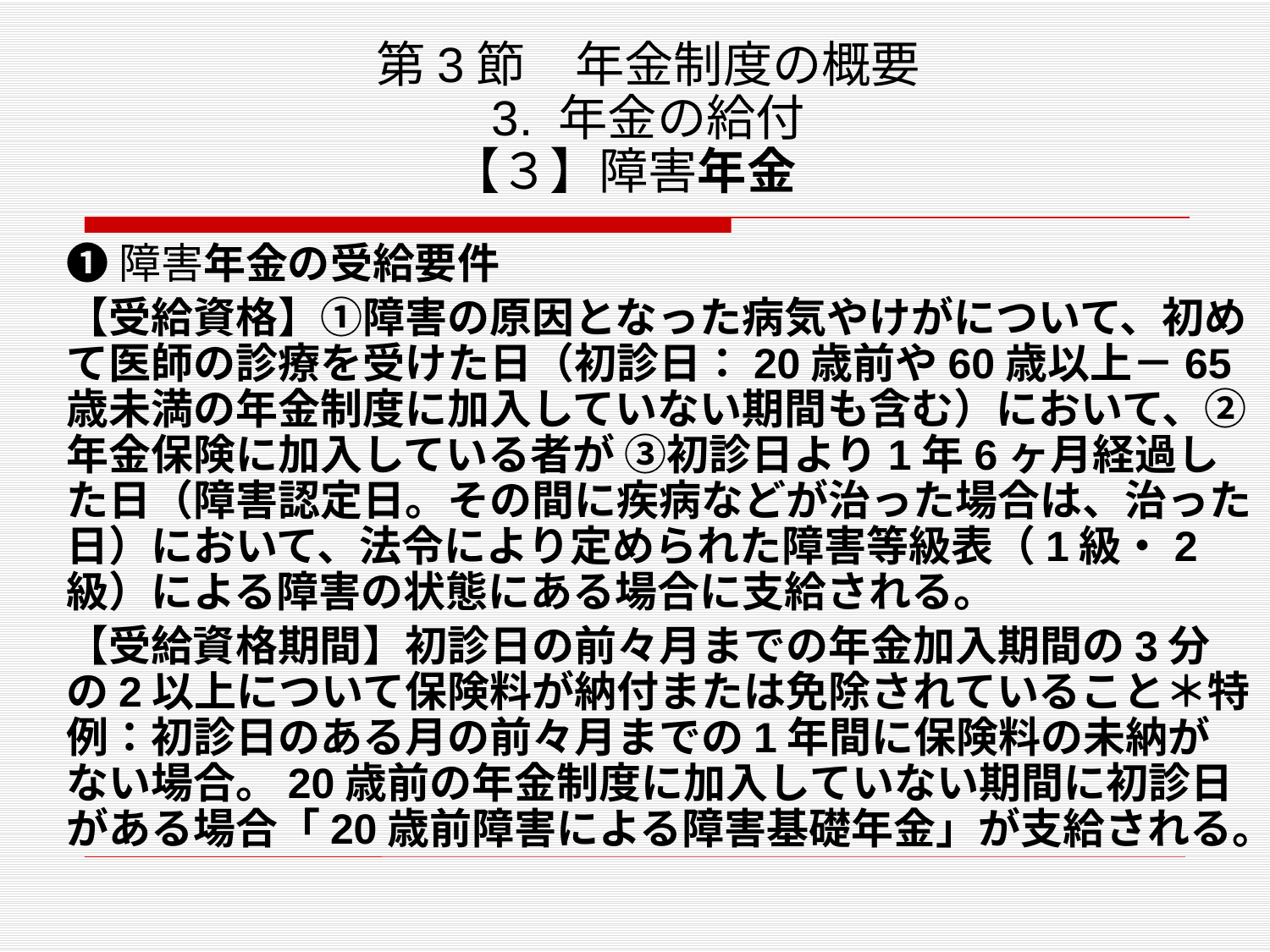

# 第3節　年金制度の概要 3. 年金の給付 【３】障害年金
❶障害年金の受給要件
【受給資格】①障害の原因となった病気やけがについて、初めて医師の診療を受けた日（初診日：20歳前や60歳以上－65歳未満の年金制度に加入していない期間も含む）において、②年金保険に加入している者が ③初診日より1年6ヶ月経過した日（障害認定日。その間に疾病などが治った場合は、治った日）において、法令により定められた障害等級表（1級・2級）による障害の状態にある場合に支給される。
【受給資格期間】初診日の前々月までの年金加入期間の3分の2以上について保険料が納付または免除されていること＊特例：初診日のある月の前々月までの1年間に保険料の未納がない場合。20歳前の年金制度に加入していない期間に初診日がある場合「20歳前障害による障害基礎年金」が支給される。